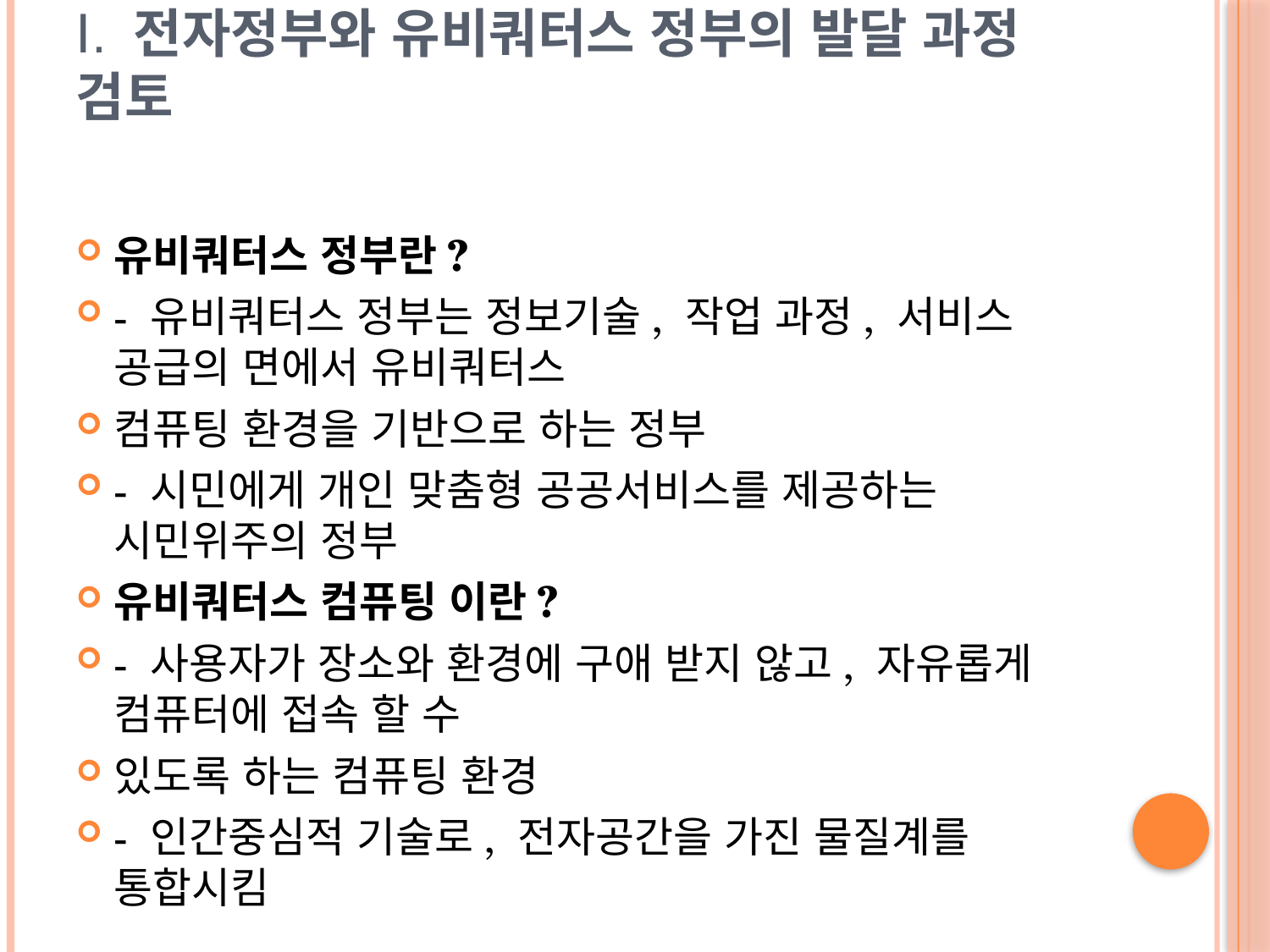

# Ⅰ. 전자정부와 유비쿼터스 정부의 발달 과정 검토
유비쿼터스 정부란?
- 유비쿼터스 정부는 정보기술, 작업 과정, 서비스 공급의 면에서 유비쿼터스
컴퓨팅 환경을 기반으로 하는 정부
- 시민에게 개인 맞춤형 공공서비스를 제공하는 시민위주의 정부
유비쿼터스 컴퓨팅 이란?
- 사용자가 장소와 환경에 구애 받지 않고, 자유롭게 컴퓨터에 접속 할 수
있도록 하는 컴퓨팅 환경
- 인간중심적 기술로, 전자공간을 가진 물질계를 통합시킴